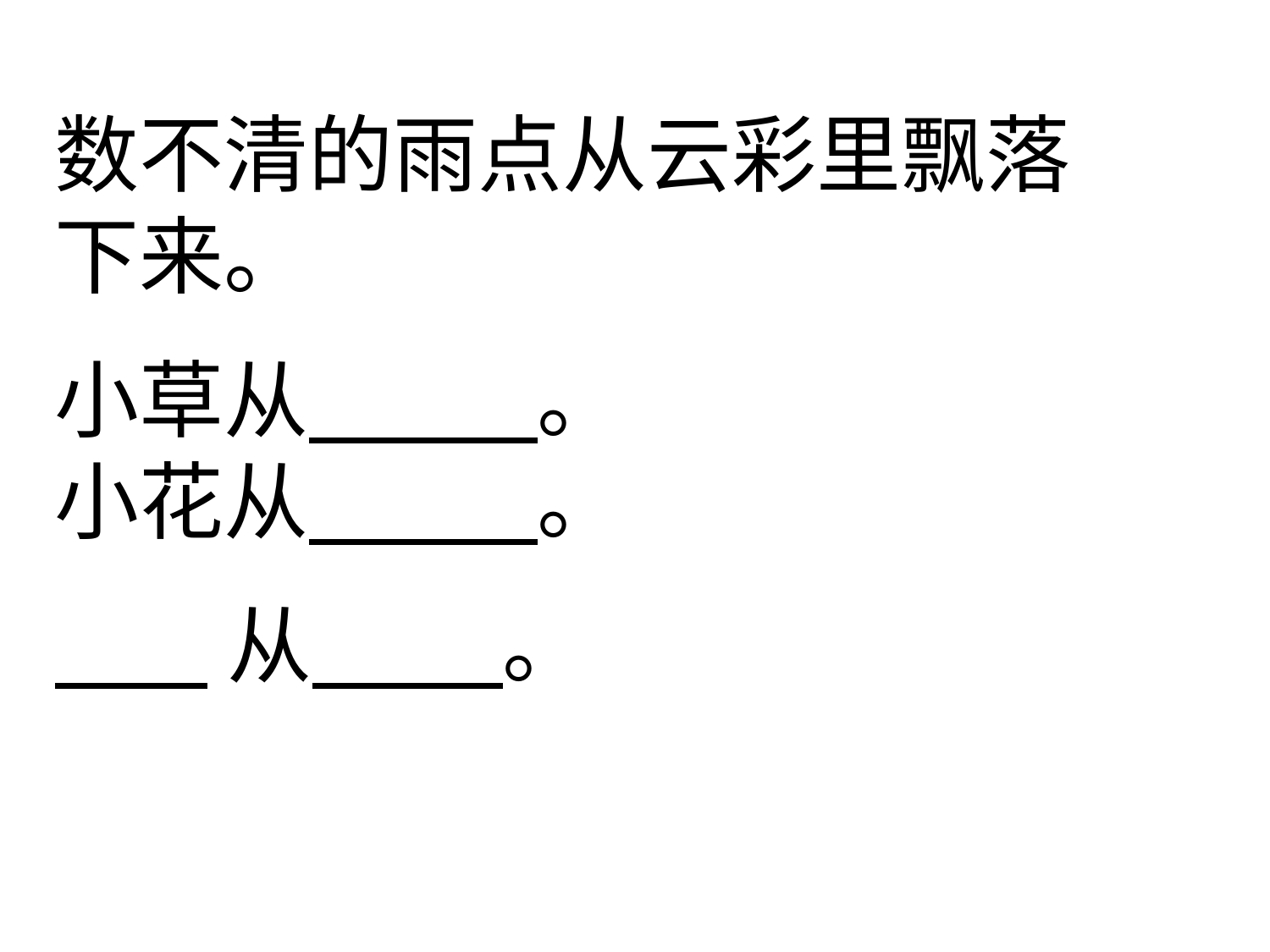

数不清的雨点从云彩里飘落下来。
小草从            。
小花从            。
        从          。